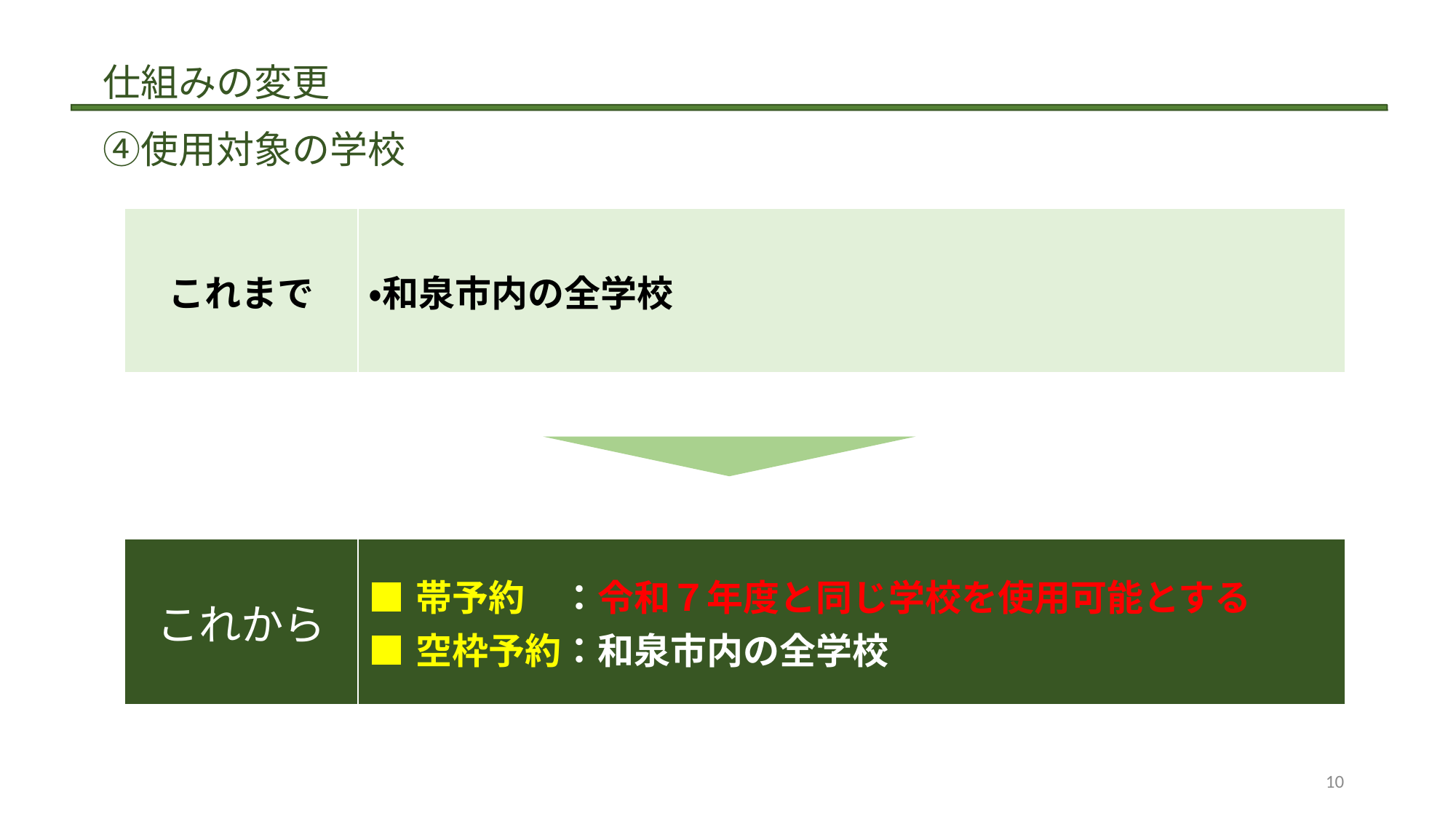

仕組みの変更

　④使用対象の学校
|  |  |
| --- | --- |
| これまで | ・和泉市内の全学校 |
| --- | --- |
|  |  |
| これから | ■帯予約■：令和７年度と同じ学校を使用可能とする ■空枠予約：和泉市内の全学校 |

10